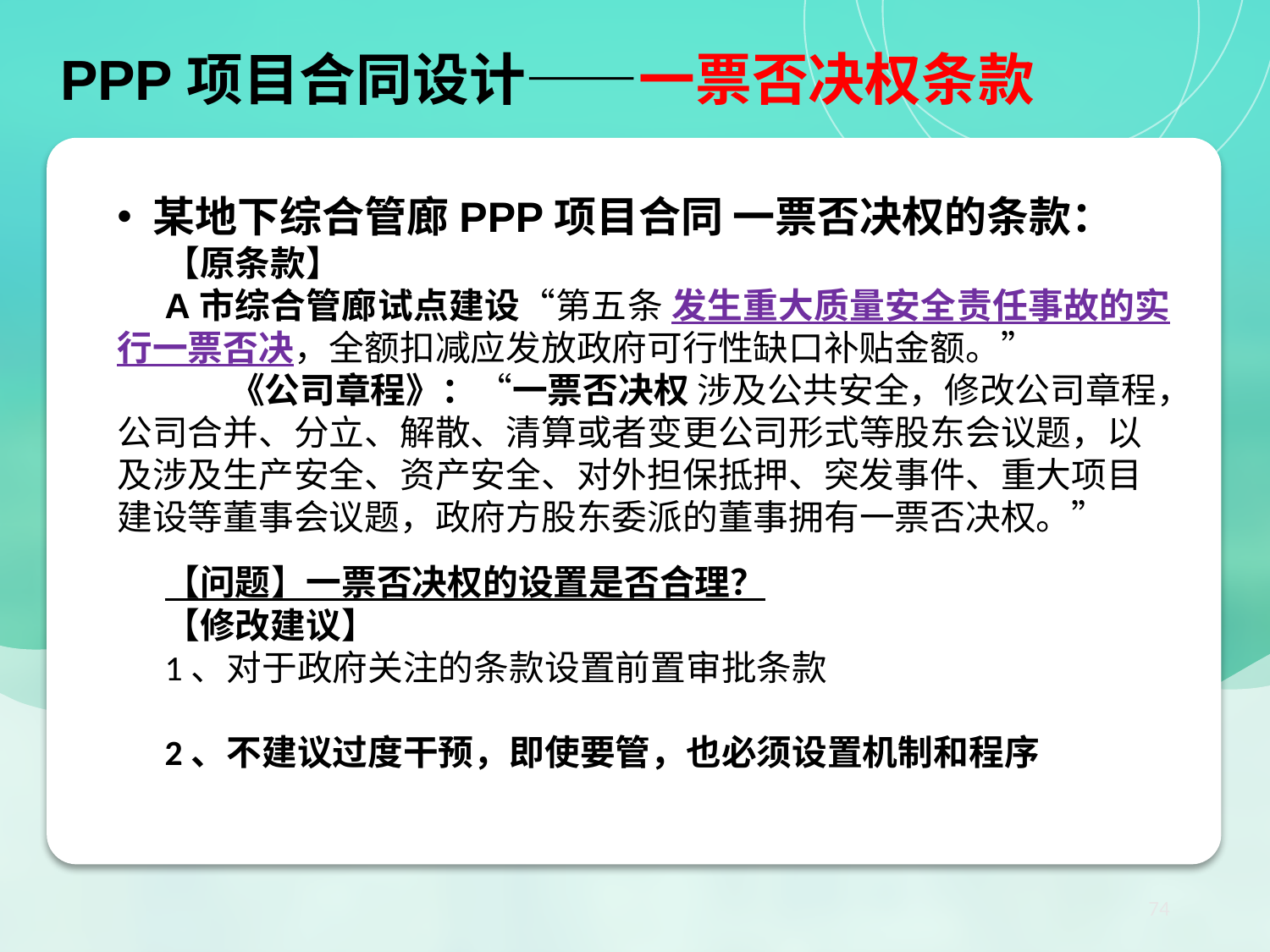

PPP项目合同设计——一票否决权条款

某地下综合管廊PPP项目合同 一票否决权的条款：
【原条款】
A市综合管廊试点建设“第五条 发生重大质量安全责任事故的实行一票否决，全额扣减应发放政府可行性缺口补贴金额。”
       《公司章程》：“一票否决权 涉及公共安全，修改公司章程，公司合并、分立、解散、清算或者变更公司形式等股东会议题，以及涉及生产安全、资产安全、对外担保抵押、突发事件、重大项目建设等董事会议题，政府方股东委派的董事拥有一票否决权。”

【问题】一票否决权的设置是否合理？
【修改建议】
1、对于政府关注的条款设置前置审批条款

2、不建议过度干预，即使要管，也必须设置机制和程序

74